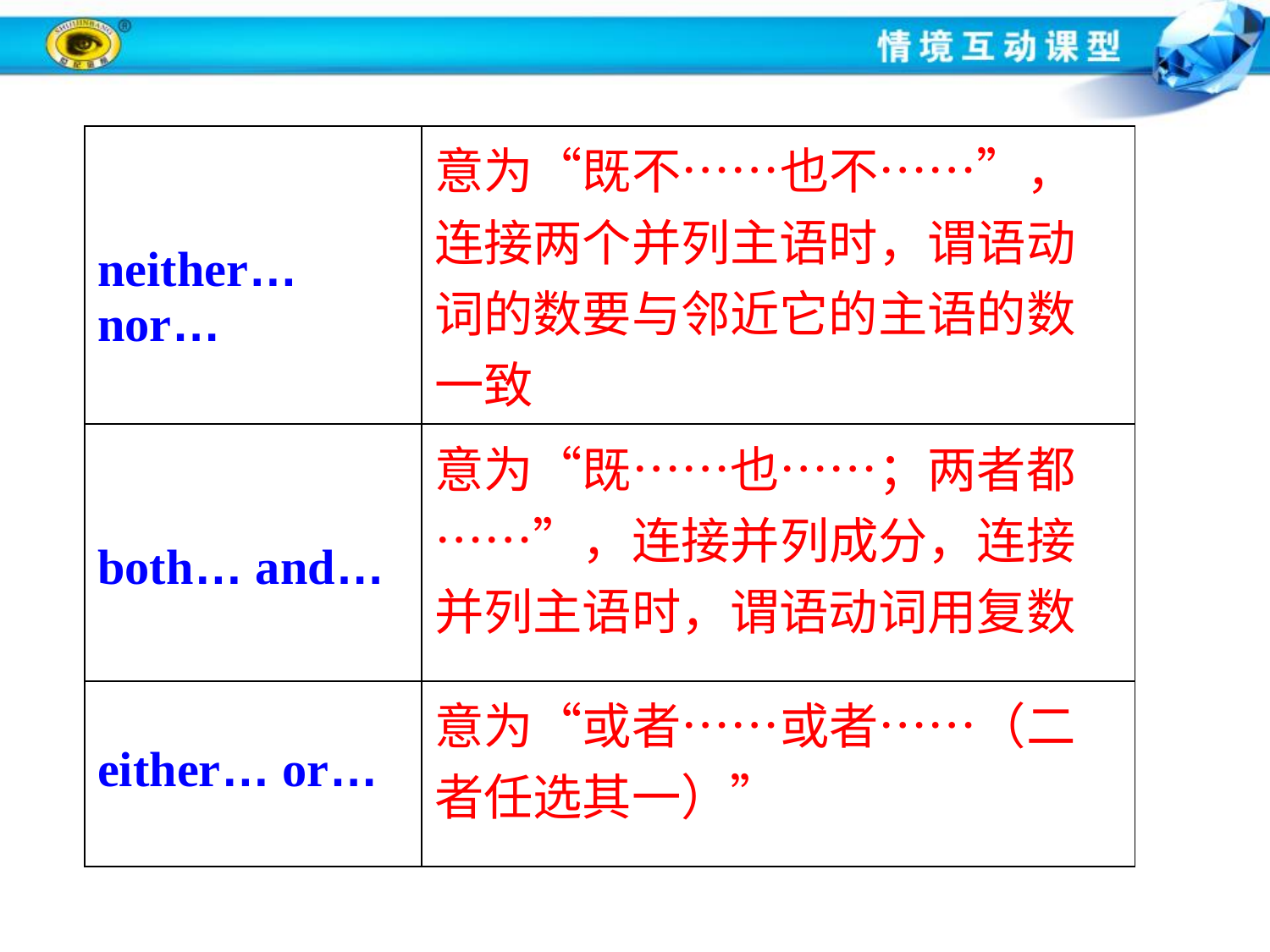

| neither… nor… | 意为“既不……也不……”，连接两个并列主语时，谓语动词的数要与邻近它的主语的数一致 |
| --- | --- |
| both… and… | 意为“既……也……；两者都……”，连接并列成分，连接并列主语时，谓语动词用复数 |
| either… or… | 意为“或者……或者……（二者任选其一）” |